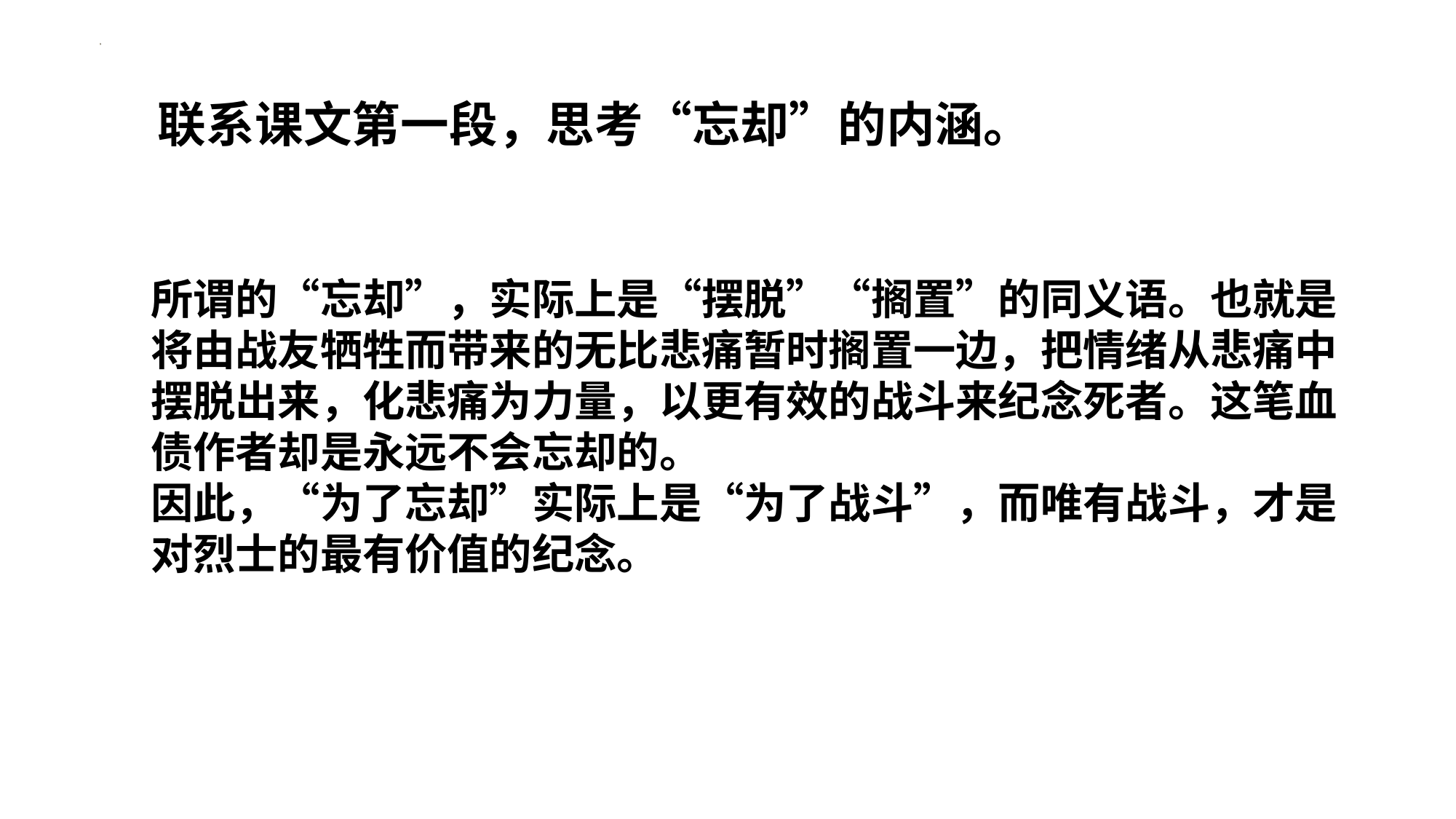

联系课文第一段，思考“忘却”的内涵。
所谓的“忘却”，实际上是“摆脱”“搁置”的同义语。也就是将由战友牺牲而带来的无比悲痛暂时搁置一边，把情绪从悲痛中摆脱出来，化悲痛为力量，以更有效的战斗来纪念死者。这笔血债作者却是永远不会忘却的。
因此，“为了忘却”实际上是“为了战斗”，而唯有战斗，才是对烈士的最有价值的纪念。